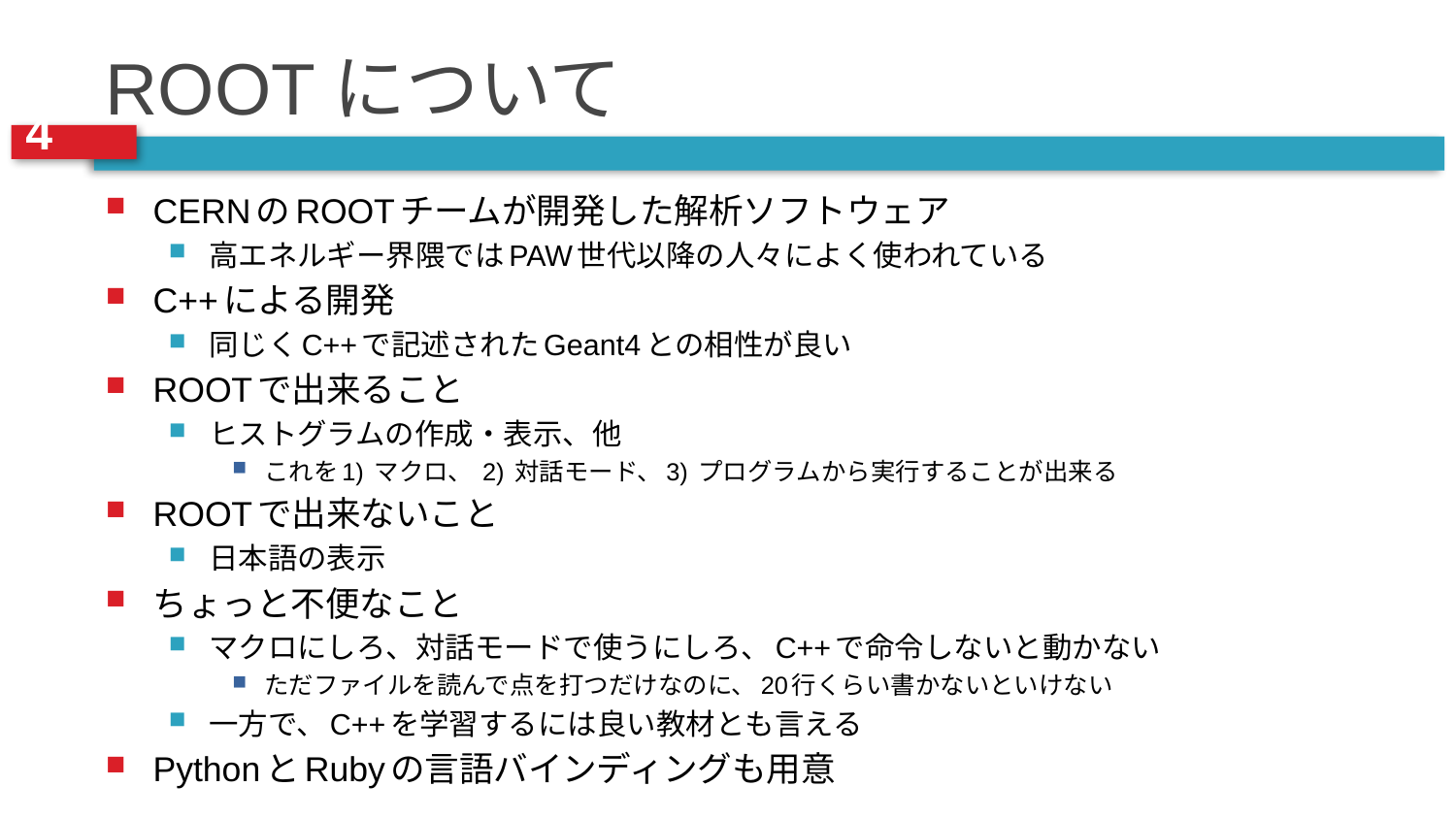

Geant4 Tutorial @ Japan 2007 - Histograming and Analysis using ROOT
# ROOTについて
CERNのROOTチームが開発した解析ソフトウェア
高エネルギー界隈ではPAW世代以降の人々によく使われている
C++による開発
同じくC++で記述されたGeant4との相性が良い
ROOTで出来ること
ヒストグラムの作成・表示、他
これを1) マクロ、 2) 対話モード、3) プログラムから実行することが出来る
ROOTで出来ないこと
日本語の表示
ちょっと不便なこと
マクロにしろ、対話モードで使うにしろ、C++で命令しないと動かない
ただファイルを読んで点を打つだけなのに、20行くらい書かないといけない
一方で、C++を学習するには良い教材とも言える
PythonとRubyの言語バインディングも用意
平成19年10月18日(木)